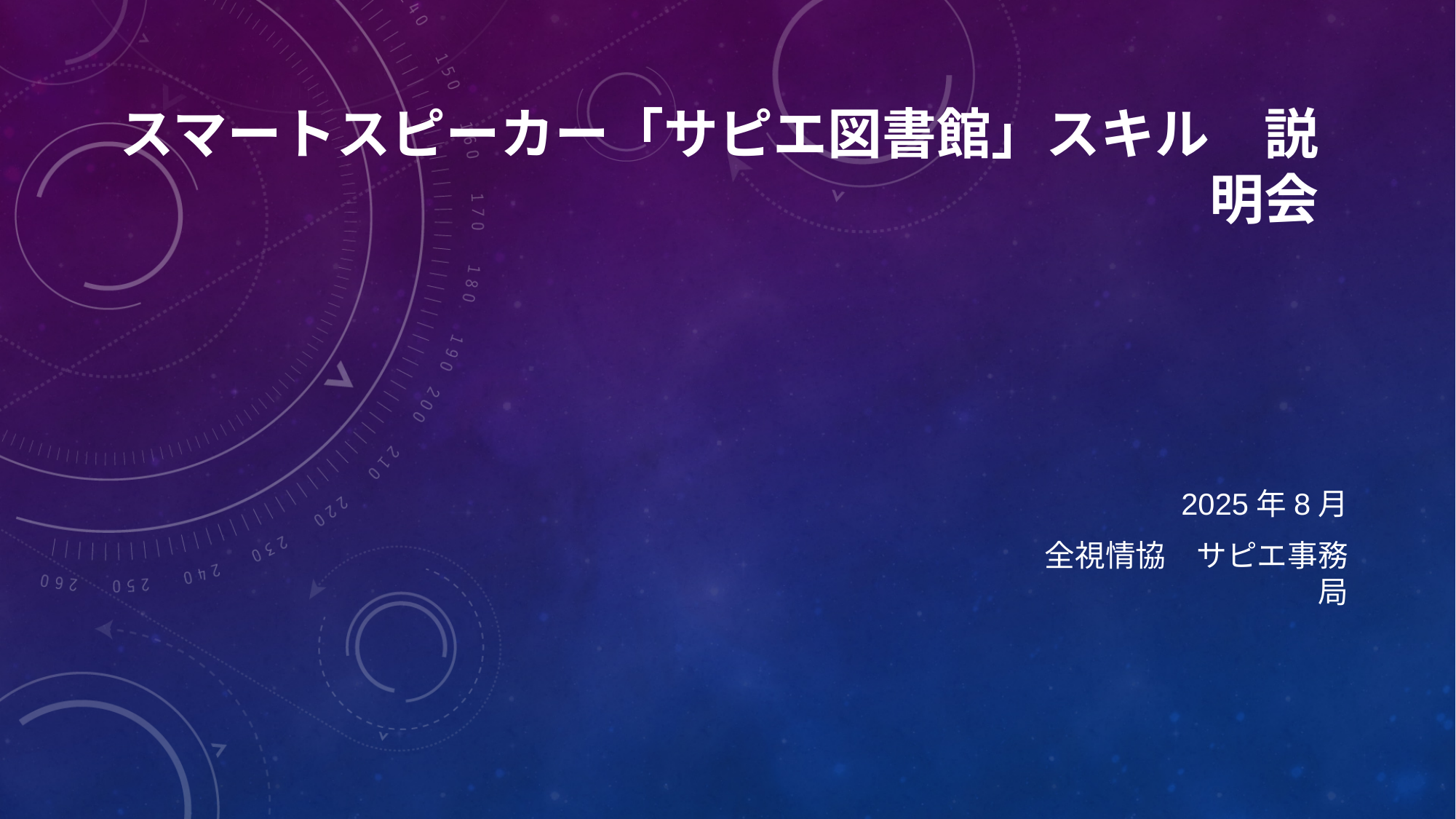

# スマートスピーカー「サピエ図書館」スキル　説明会
2025年8月
全視情協　サピエ事務局